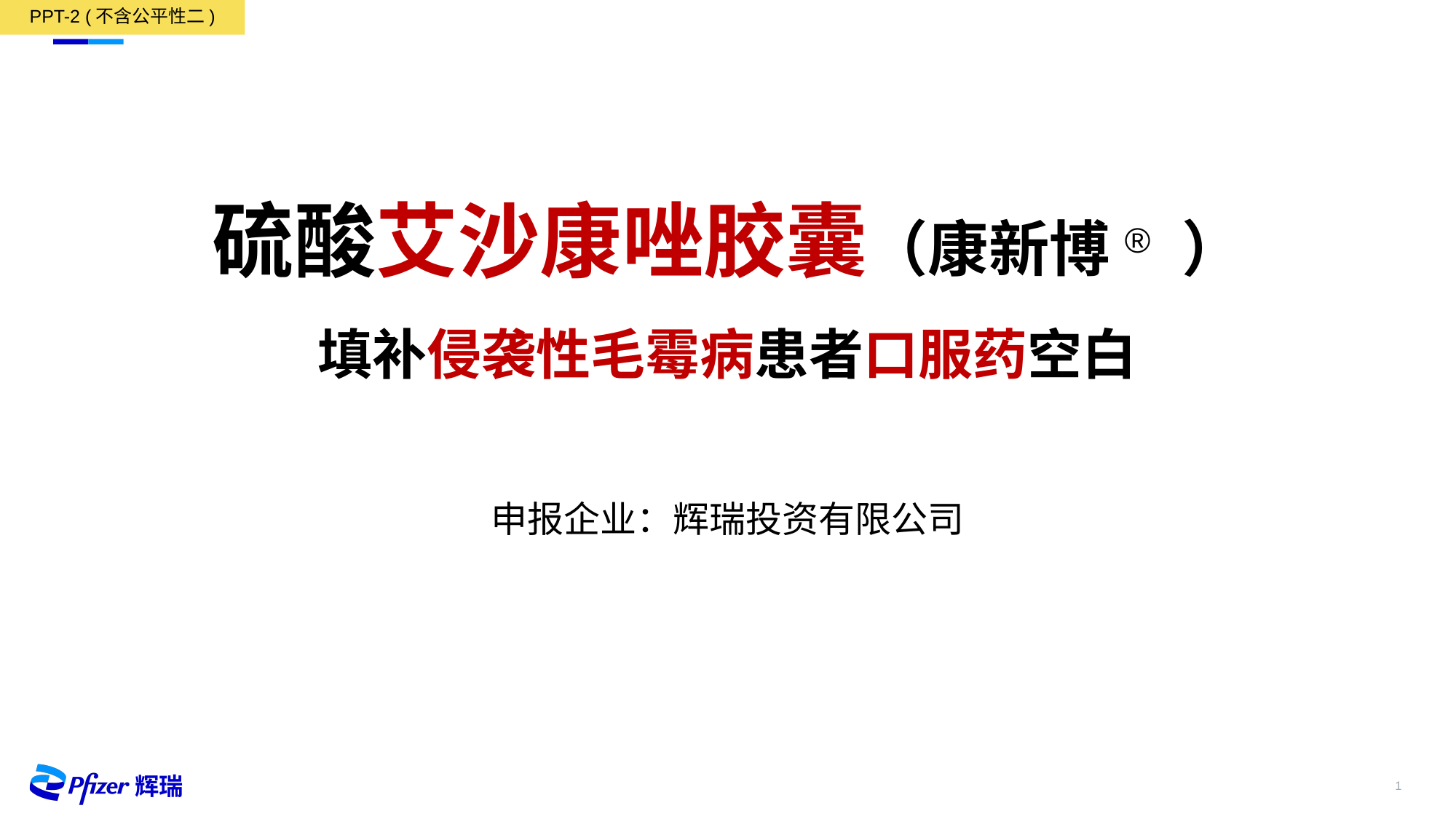

PPT-2 (不含公平性二)
硫酸艾沙康唑胶囊（康新博® ）
填补侵袭性毛霉病患者口服药空白
申报企业：辉瑞投资有限公司